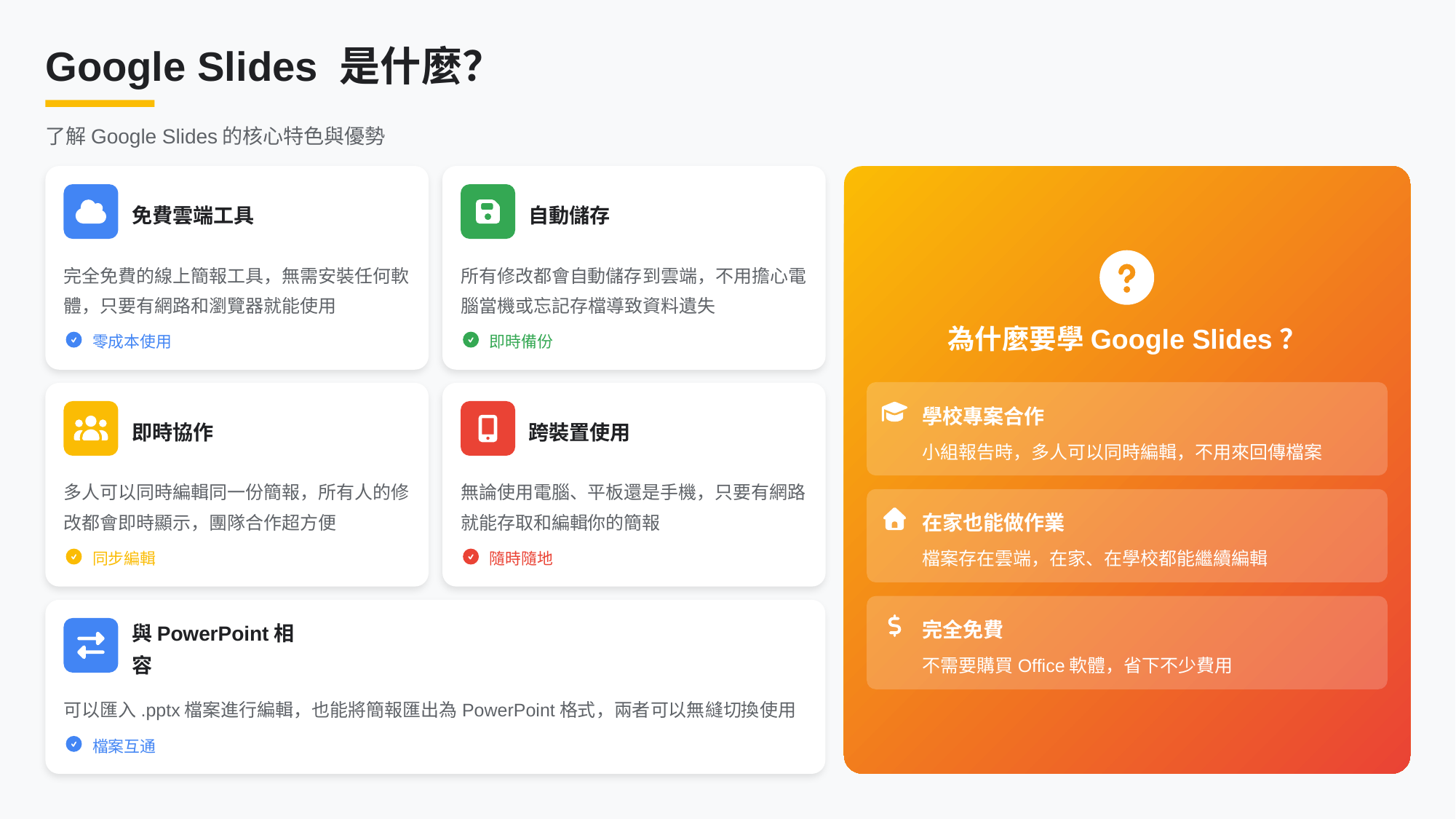

Google Slides 是什麼？

了解Google Slides的核心特色與優勢

免費雲端工具
自動儲存

完全免費的線上簡報工具，無需安裝任何軟體，只要有網路和瀏覽器就能使用
所有修改都會自動儲存到雲端，不用擔心電腦當機或忘記存檔導致資料遺失
為什麼要學Google Slides？
零成本使用
即時備份

學校專案合作

即時協作
跨裝置使用

小組報告時，多人可以同時編輯，不用來回傳檔案
多人可以同時編輯同一份簡報，所有人的修改都會即時顯示，團隊合作超方便
無論使用電腦、平板還是手機，只要有網路就能存取和編輯你的簡報

在家也能做作業

檔案存在雲端，在家、在學校都能繼續編輯
同步編輯
隨時隨地

完全免費

與PowerPoint相容

不需要購買Office軟體，省下不少費用
可以匯入.pptx檔案進行編輯，也能將簡報匯出為PowerPoint格式，兩者可以無縫切換使用
檔案互通